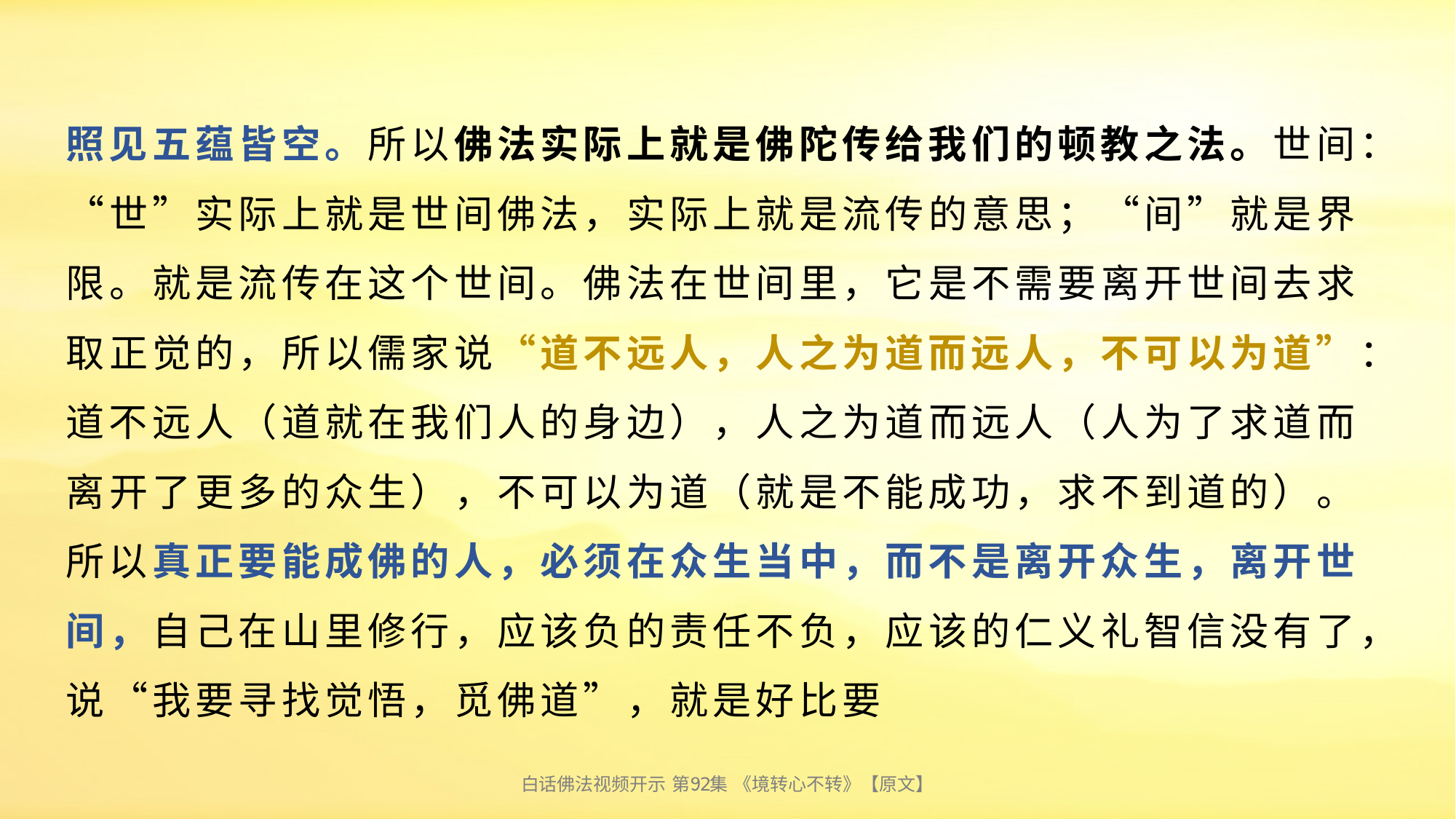

# 照见五蕴皆空。所以佛法实际上就是佛陀传给我们的顿教之法。世间：“世”实际上就是世间佛法，实际上就是流传的意思；“间”就是界限。就是流传在这个世间。佛法在世间里，它是不需要离开世间去求取正觉的，所以儒家说“道不远人，人之为道而远人，不可以为道”：道不远人（道就在我们人的身边），人之为道而远人（人为了求道而离开了更多的众生），不可以为道（就是不能成功，求不到道的）。所以真正要能成佛的人，必须在众生当中，而不是离开众生，离开世间，自己在山里修行，应该负的责任不负，应该的仁义礼智信没有了，说“我要寻找觉悟，觅佛道”，就是好比要
白话佛法视频开示 第92集 《境转心不转》【原文】